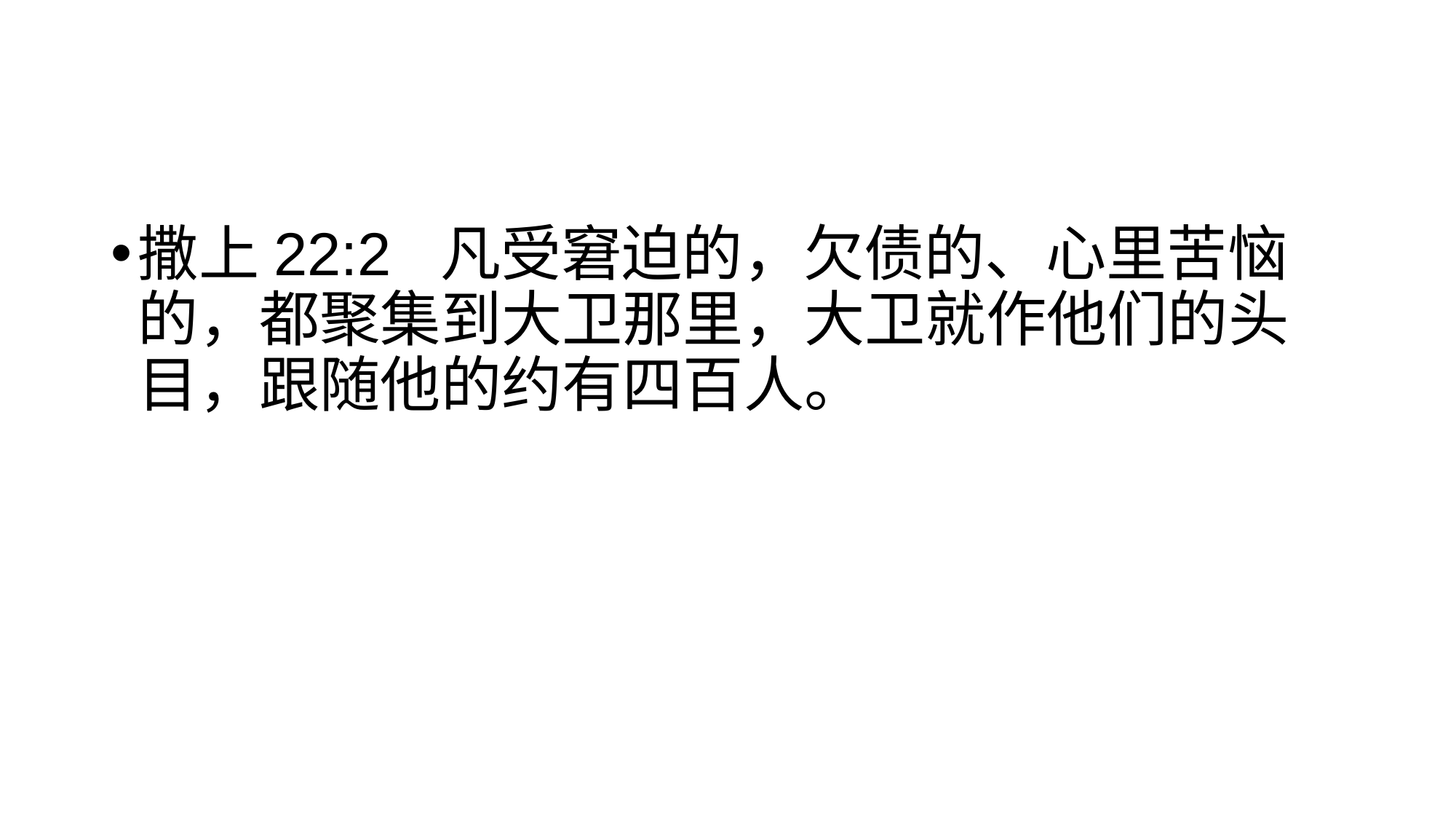

#
撒上22:2  凡受窘迫的，欠债的、心里苦恼的，都聚集到大卫那里，大卫就作他们的头目，跟随他的约有四百人。